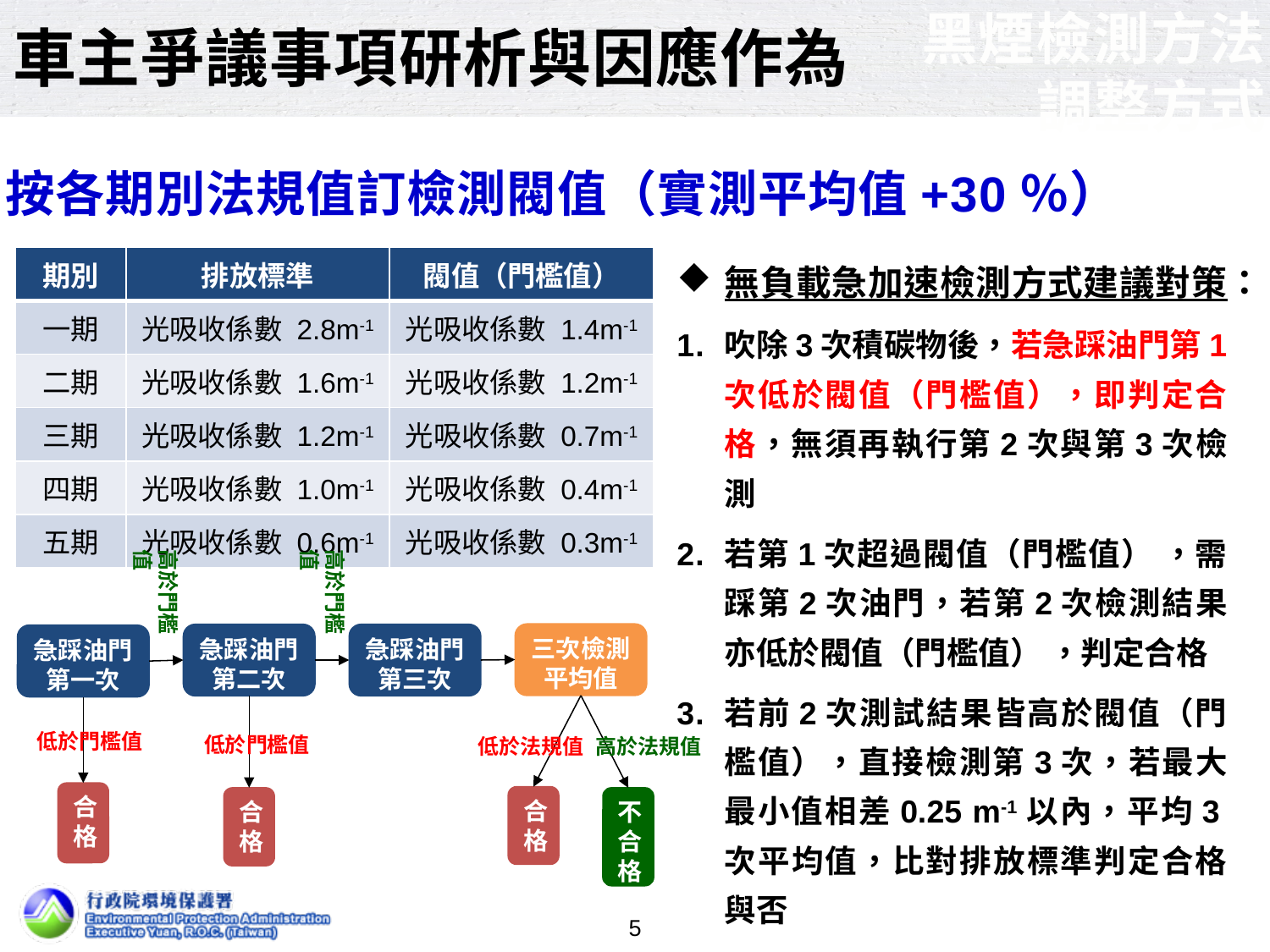

車主爭議事項研析與因應作為
黑煙檢測方法調整方式
按各期別法規值訂檢測閥值（實測平均值+30％）
無負載急加速檢測方式建議對策：
吹除3次積碳物後，若急踩油門第1次低於閥值（門檻值），即判定合格，無須再執行第2次與第3次檢測
若第1次超過閥值（門檻值） ，需踩第2次油門，若第2次檢測結果亦低於閥值（門檻值） ，判定合格
若前2次測試結果皆高於閥值（門檻值），直接檢測第3次，若最大最小值相差0.25 m-1以內，平均3次平均值，比對排放標準判定合格與否
| 期別 | 排放標準 | 閥值（門檻值） |
| --- | --- | --- |
| 一期 | 光吸收係數 2.8m-1 | 光吸收係數 1.4m-1 |
| 二期 | 光吸收係數 1.6m-1 | 光吸收係數 1.2m-1 |
| 三期 | 光吸收係數 1.2m-1 | 光吸收係數 0.7m-1 |
| 四期 | 光吸收係數 1.0m-1 | 光吸收係數 0.4m-1 |
| 五期 | 光吸收係數 0.6m-1 | 光吸收係數 0.3m-1 |
高於門檻值
高於門檻值
三次檢測平均值
急踩油門
第二次
急踩油門
第三次
急踩油門
第一次
低於門檻值
低於門檻值
高於法規值
低於法規值
合格
合格
合格
不合格